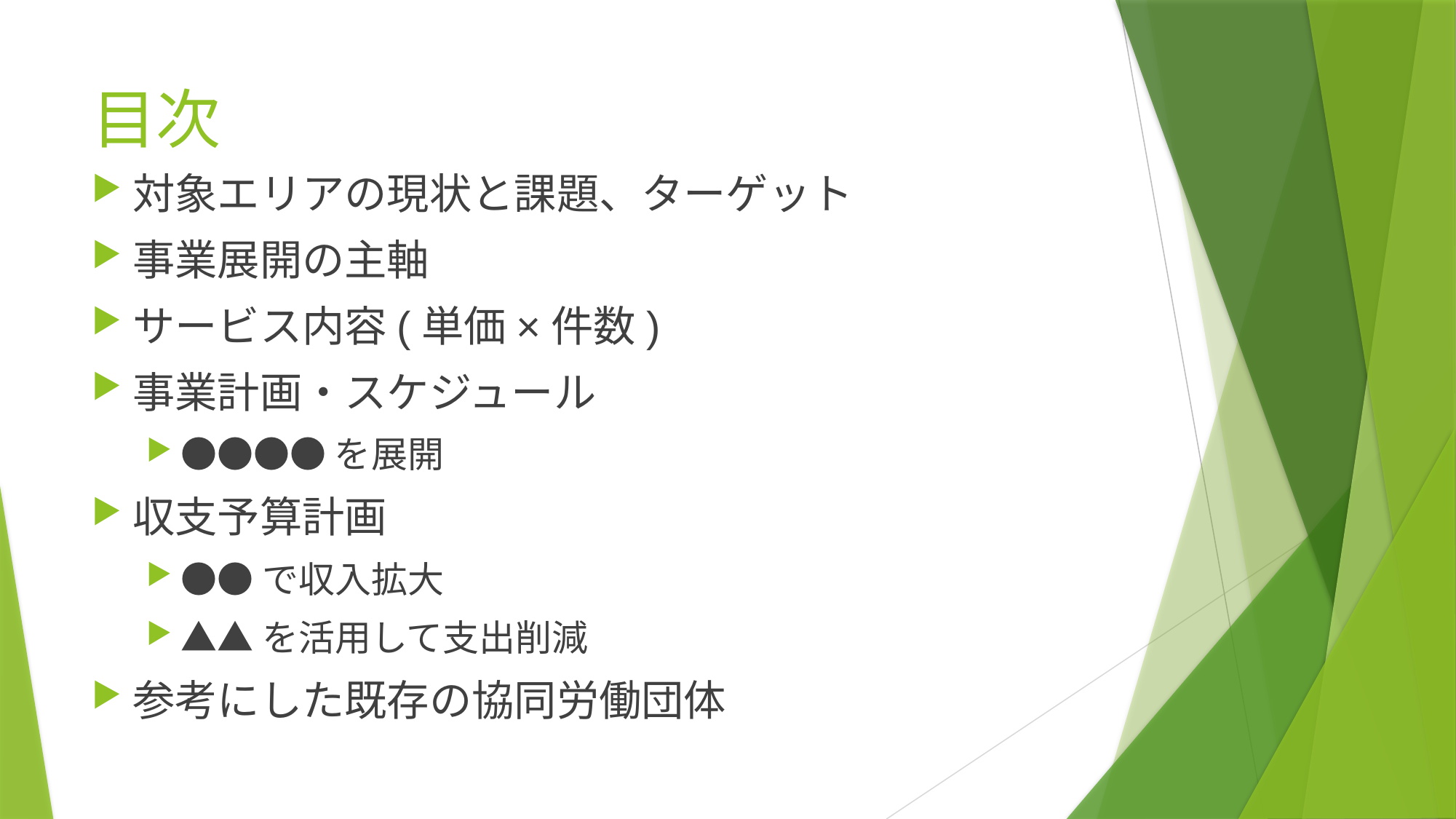

# 目次
対象エリアの現状と課題、ターゲット
事業展開の主軸
サービス内容(単価×件数)
事業計画・スケジュール
●●●●を展開
収支予算計画
●●で収入拡大
▲▲を活用して支出削減
参考にした既存の協同労働団体